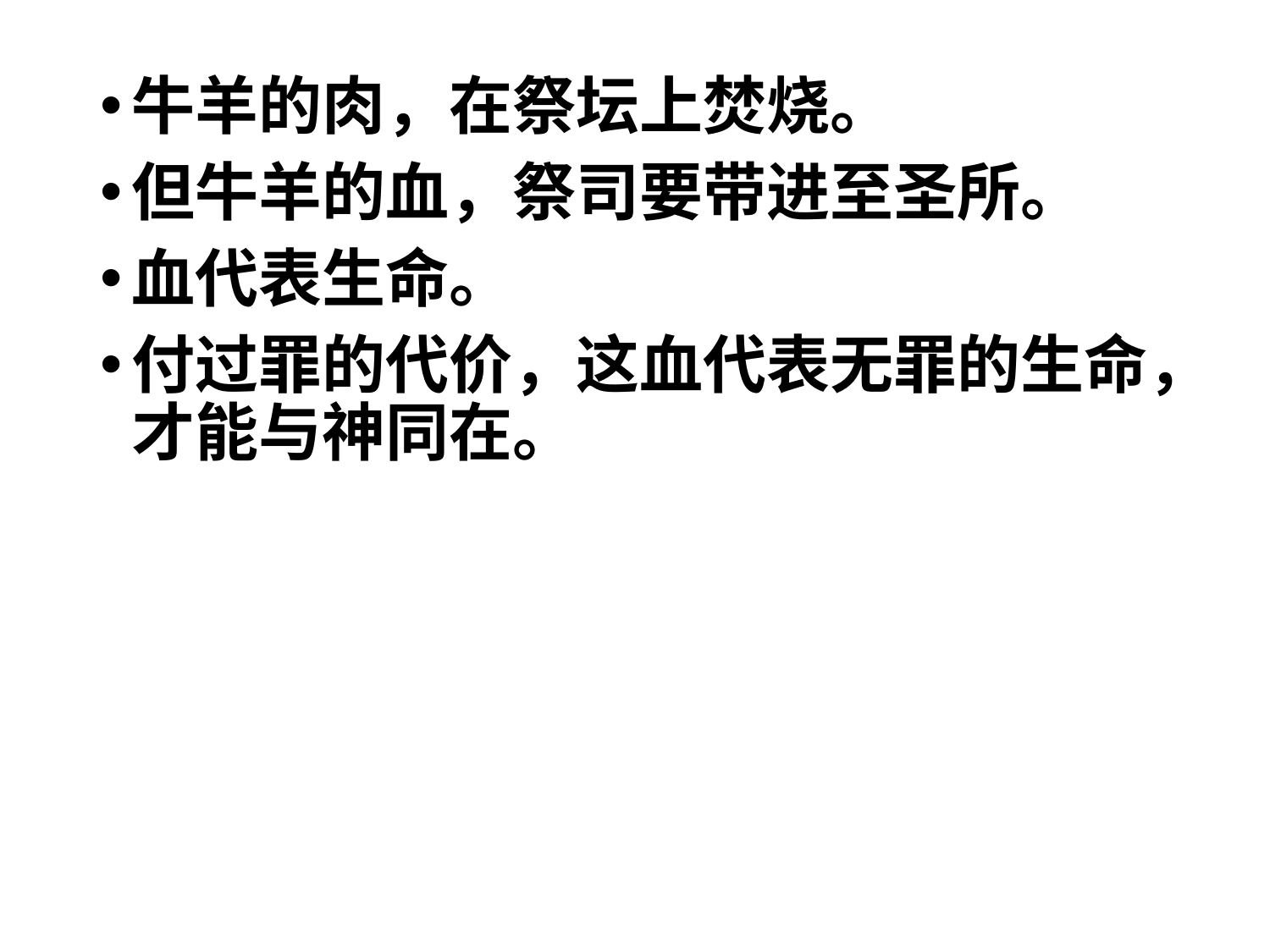

牛羊的肉，在祭坛上焚烧。
但牛羊的血，祭司要带进至圣所。
血代表生命。
付过罪的代价，这血代表无罪的生命，才能与神同在。